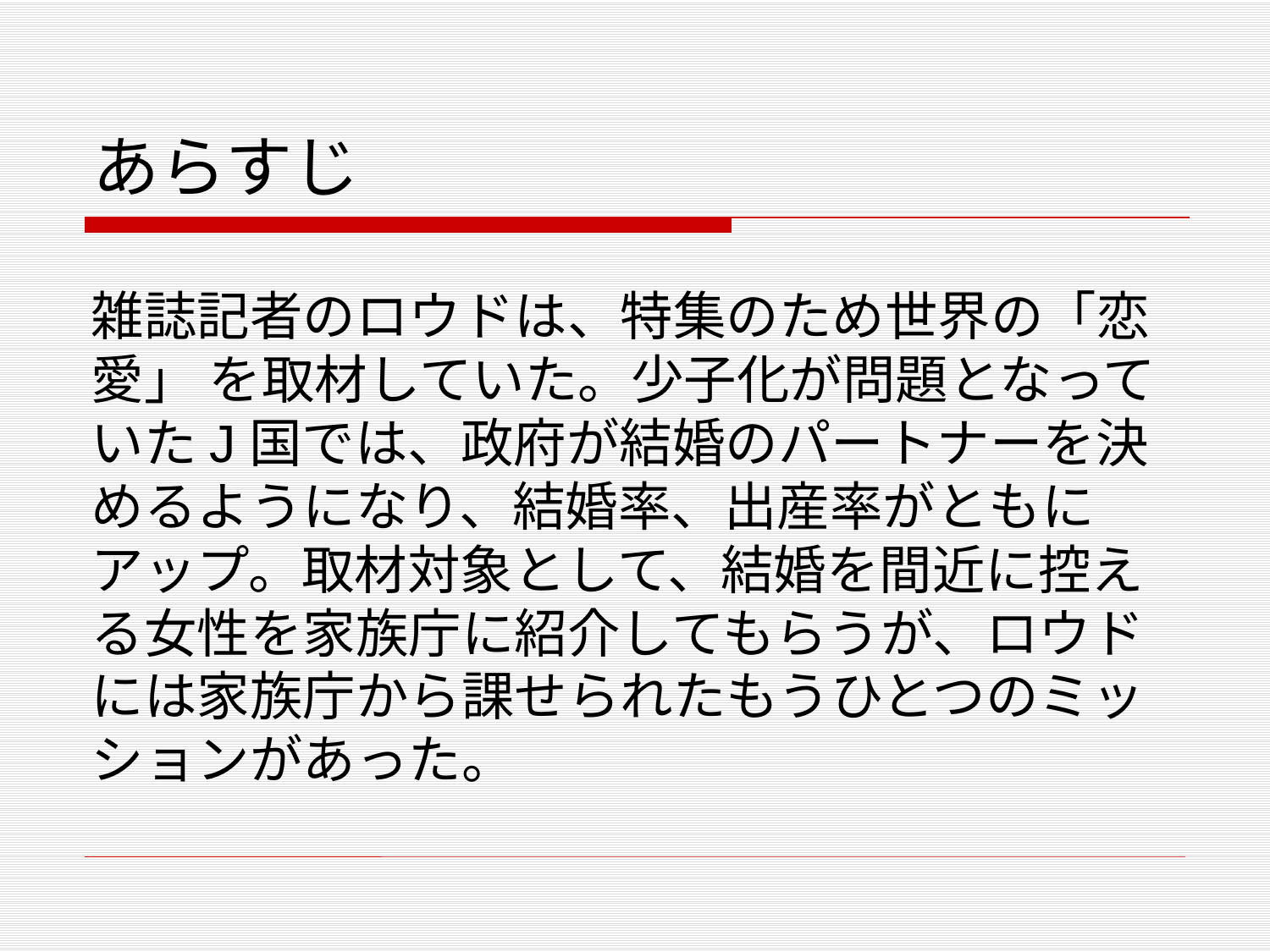

# あらすじ
雑誌記者のロウドは、特集のため世界の「恋愛」 を取材していた。少子化が問題となっていたJ国では、政府が結婚のパートナーを決めるようになり、結婚率、出産率がともにアップ。取材対象として、結婚を間近に控える女性を家族庁に紹介してもらうが、ロウドには家族庁から課せられたもうひとつのミッションがあった。